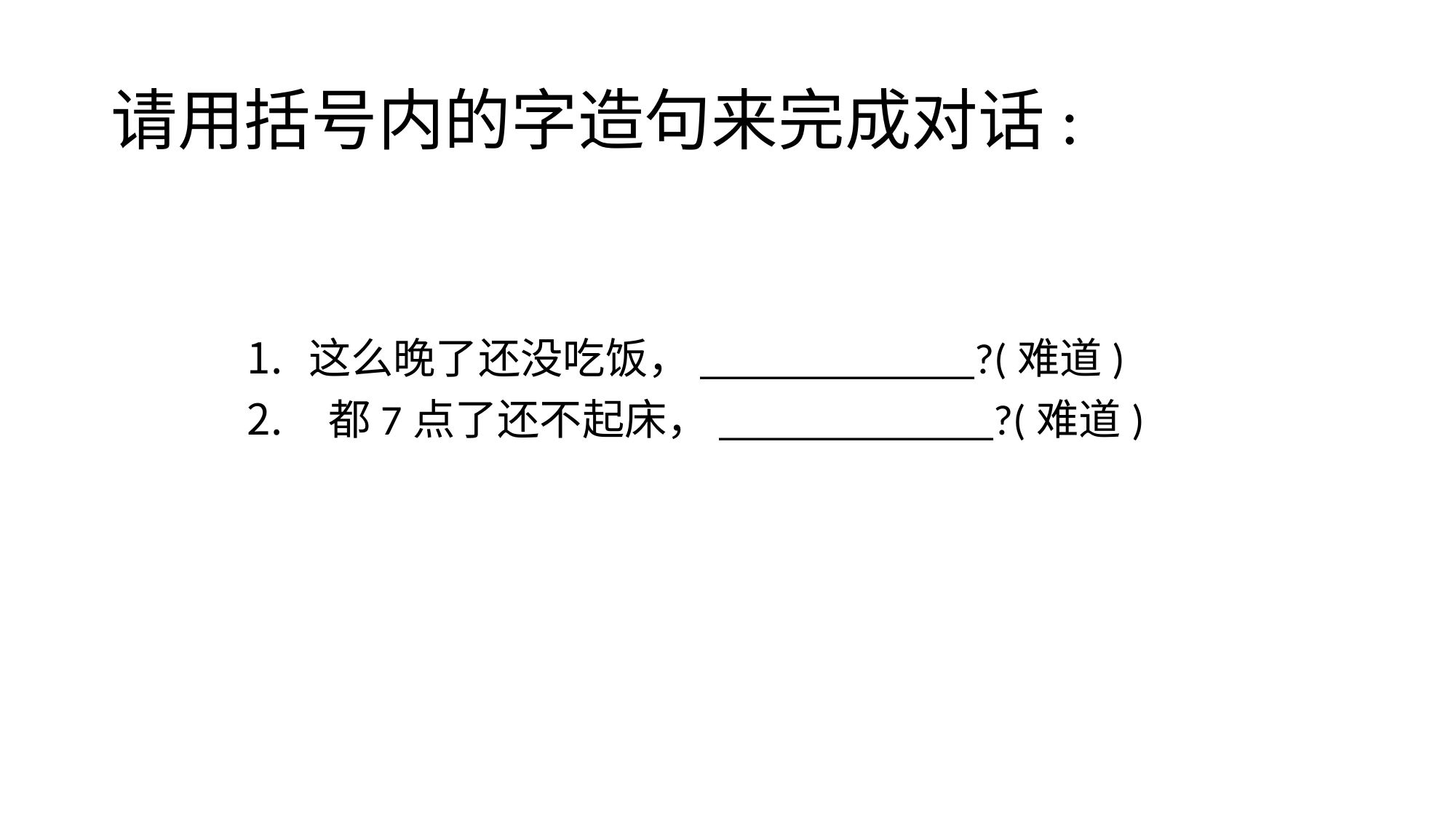

# 请用括号内的字造句来完成对话:
这么晚了还没吃饭，_____________?(难道)
 都7点了还不起床，_____________?(难道)